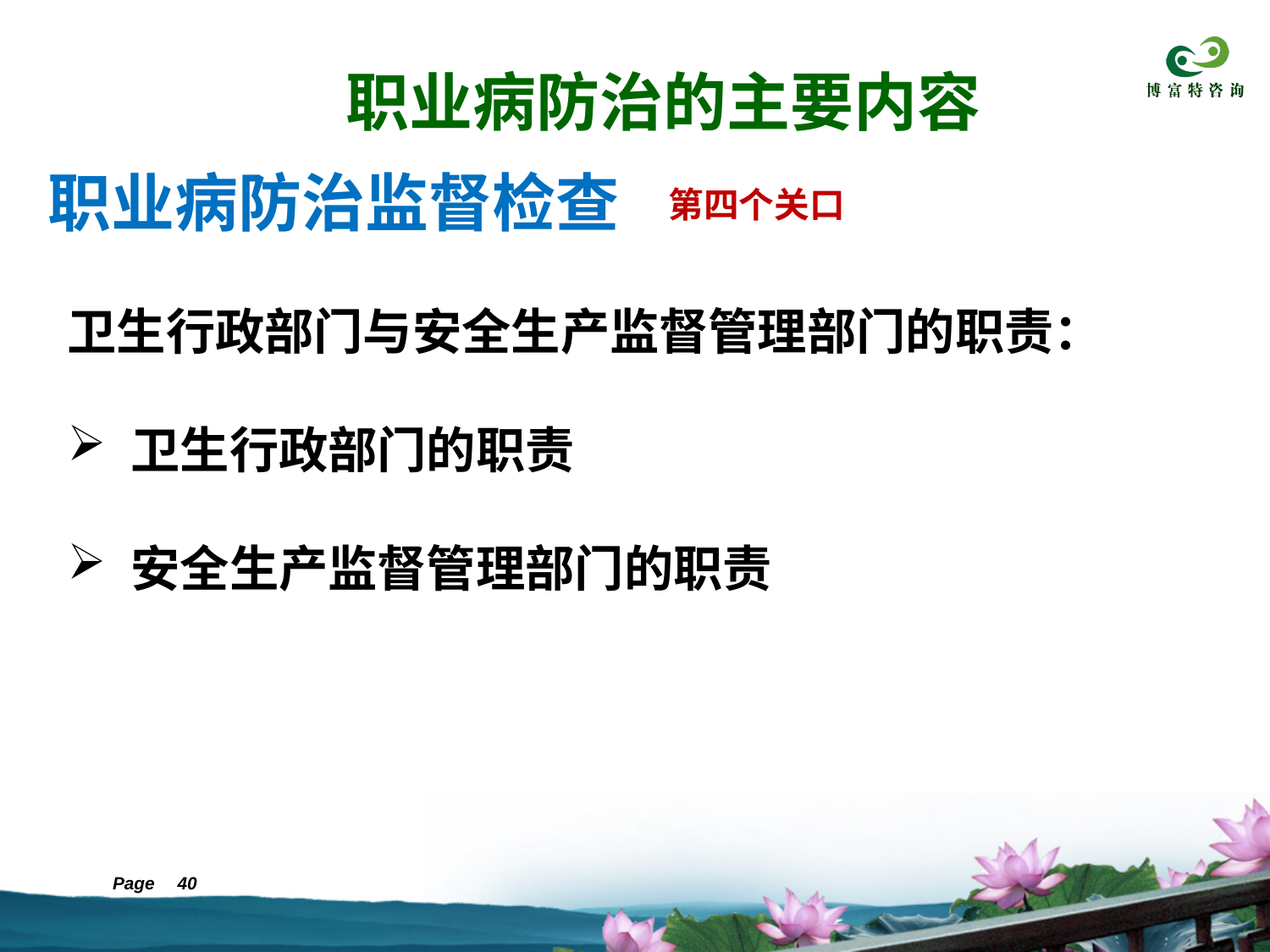

职业病防治的主要内容
职业病防治监督检查
第四个关口
卫生行政部门与安全生产监督管理部门的职责：
卫生行政部门的职责
安全生产监督管理部门的职责